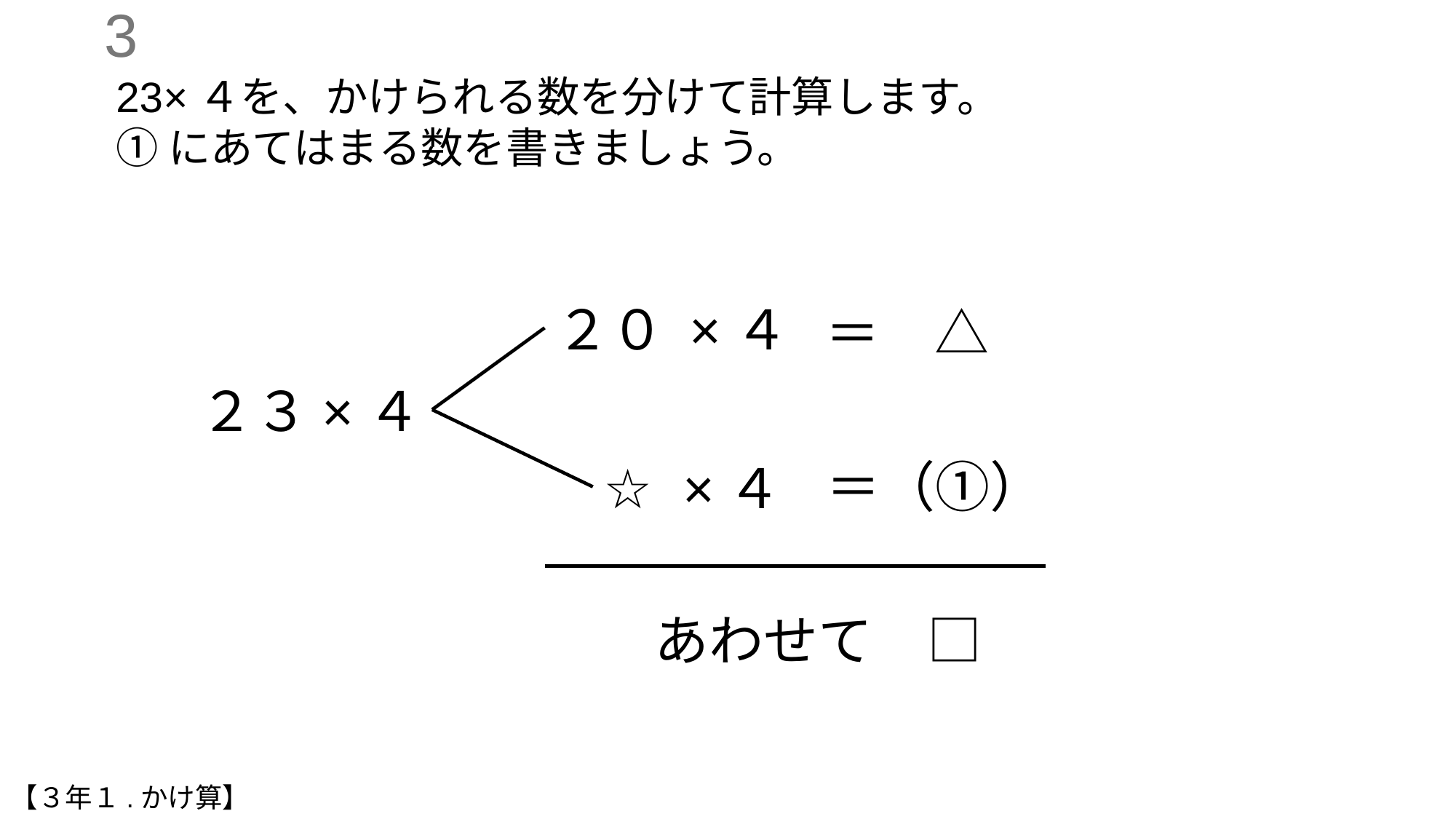

3
23×４を、かけられる数を分けて計算します。
①にあてはまる数を書きましょう。
２０ ×４
＝　△
２３×４
＝（①）
☆  ×４
あわせて　□
【３年１.かけ算】